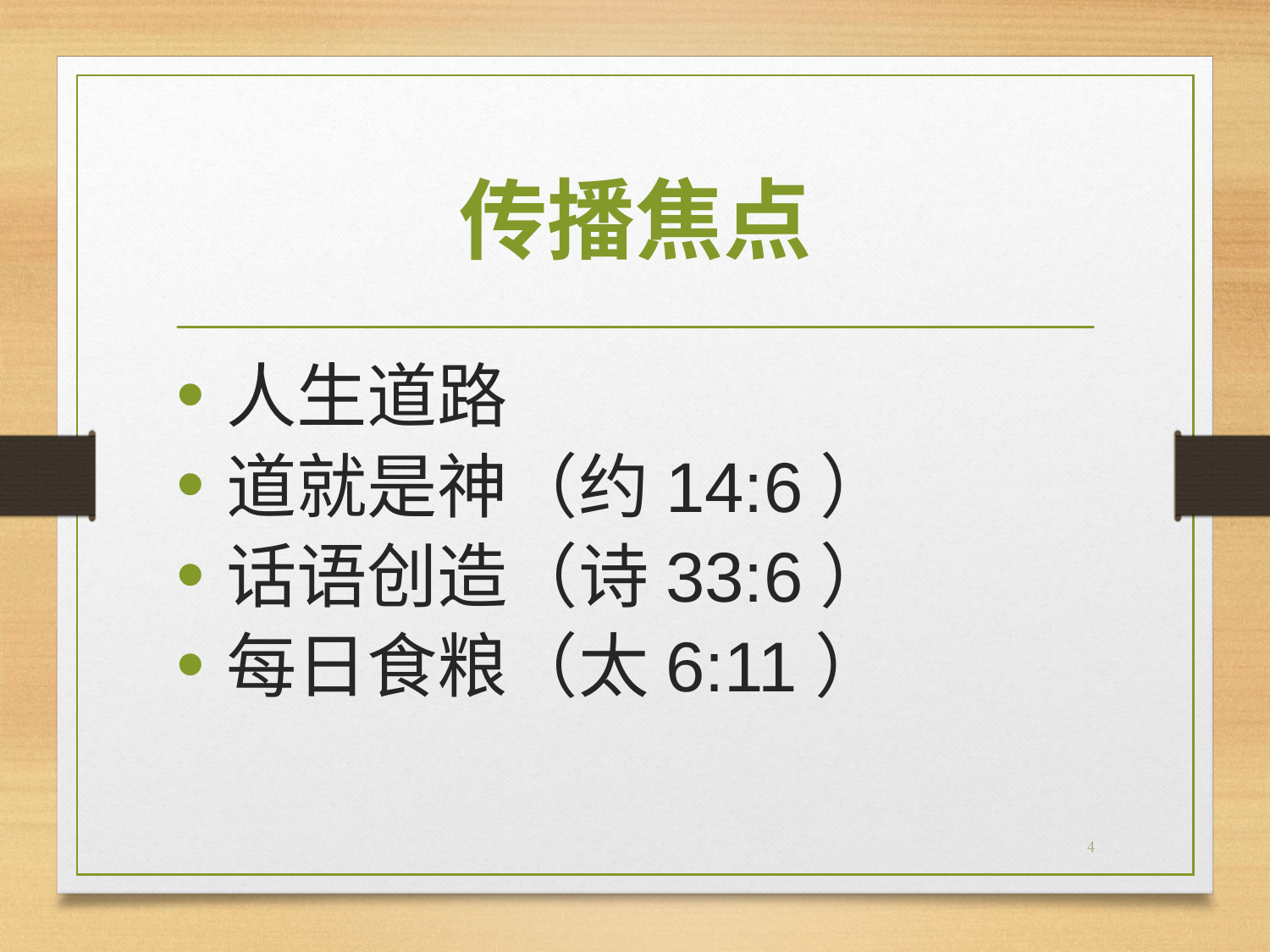

# 传播焦点
人生道路
道就是神（约14:6）
话语创造（诗33:6）
每日食粮（太6:11）
4